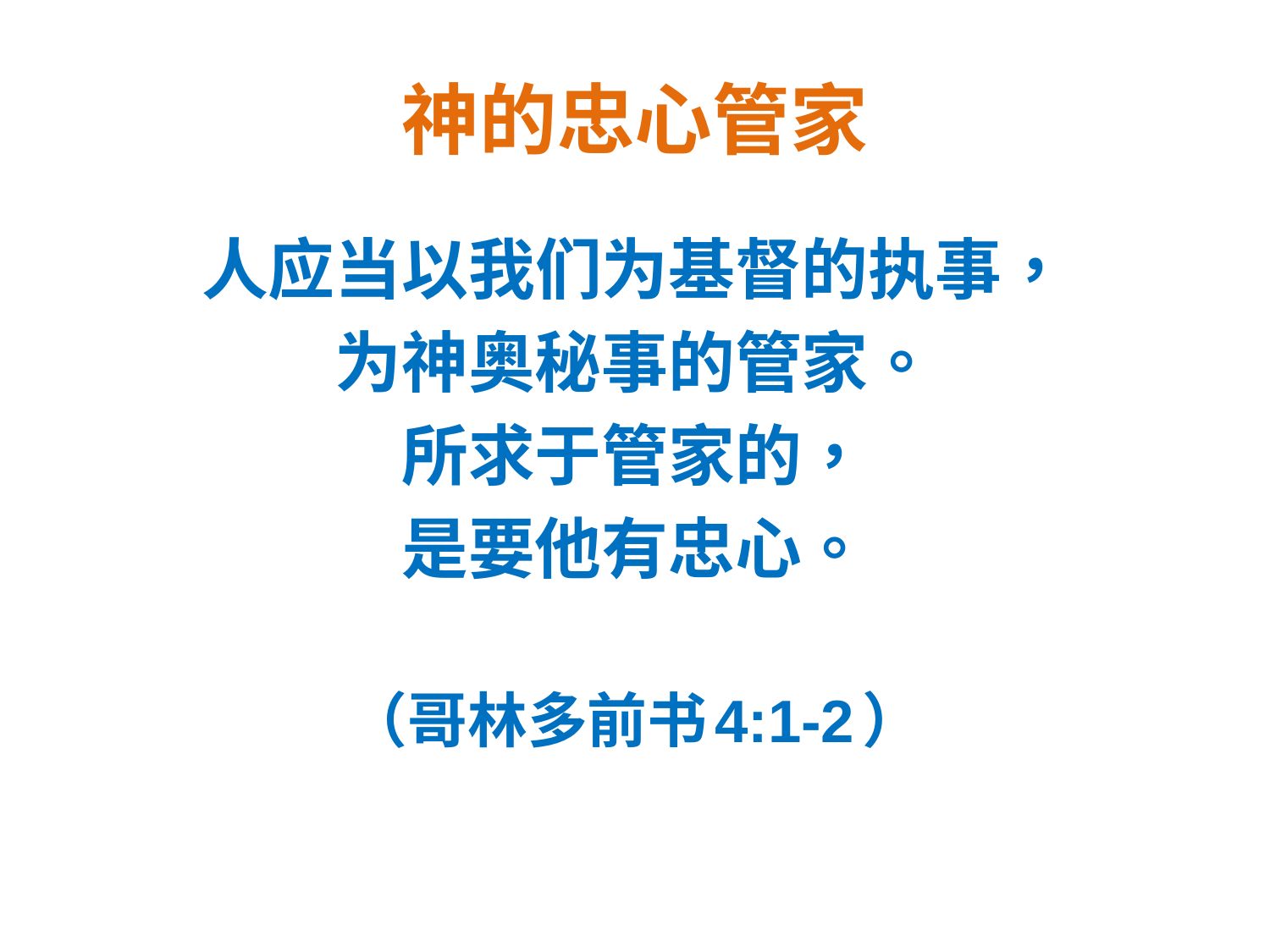

# 神的忠心管家
人应当以我们为基督的执事，
为神奥秘事的管家。
所求于管家的，
是要他有忠心。

（哥林多前书4:1-2）